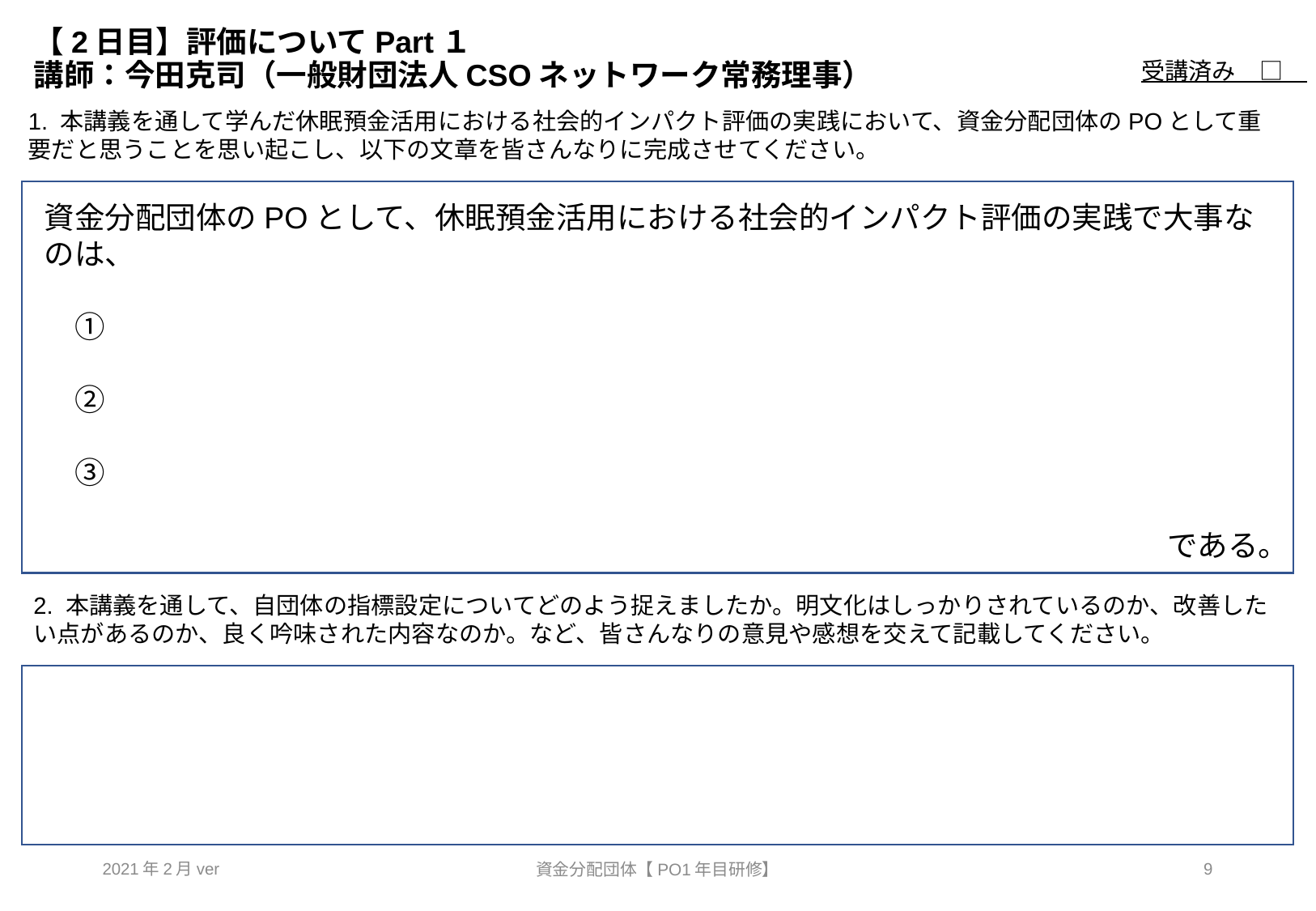

# 【2日目】評価についてPart１　 講師：今田克司（一般財団法人CSOネットワーク常務理事）
受講済み　□
1. 本講義を通して学んだ休眠預金活用における社会的インパクト評価の実践において、資金分配団体のPOとして重要だと思うことを思い起こし、以下の文章を皆さんなりに完成させてください。

資金分配団体のPOとして、休眠預金活用における社会的インパクト評価の実践で大事なのは、

　①

　②

　③

　　　　　　　　　　　　　　　　　　　　　　　　　　　　　　　　　　　　　である。
2. 本講義を通して、自団体の指標設定についてどのよう捉えましたか。明文化はしっかりされているのか、改善したい点があるのか、良く吟味された内容なのか。など、皆さんなりの意見や感想を交えて記載してください。

2021年2月ver
資金分配団体【PO1年目研修】
9